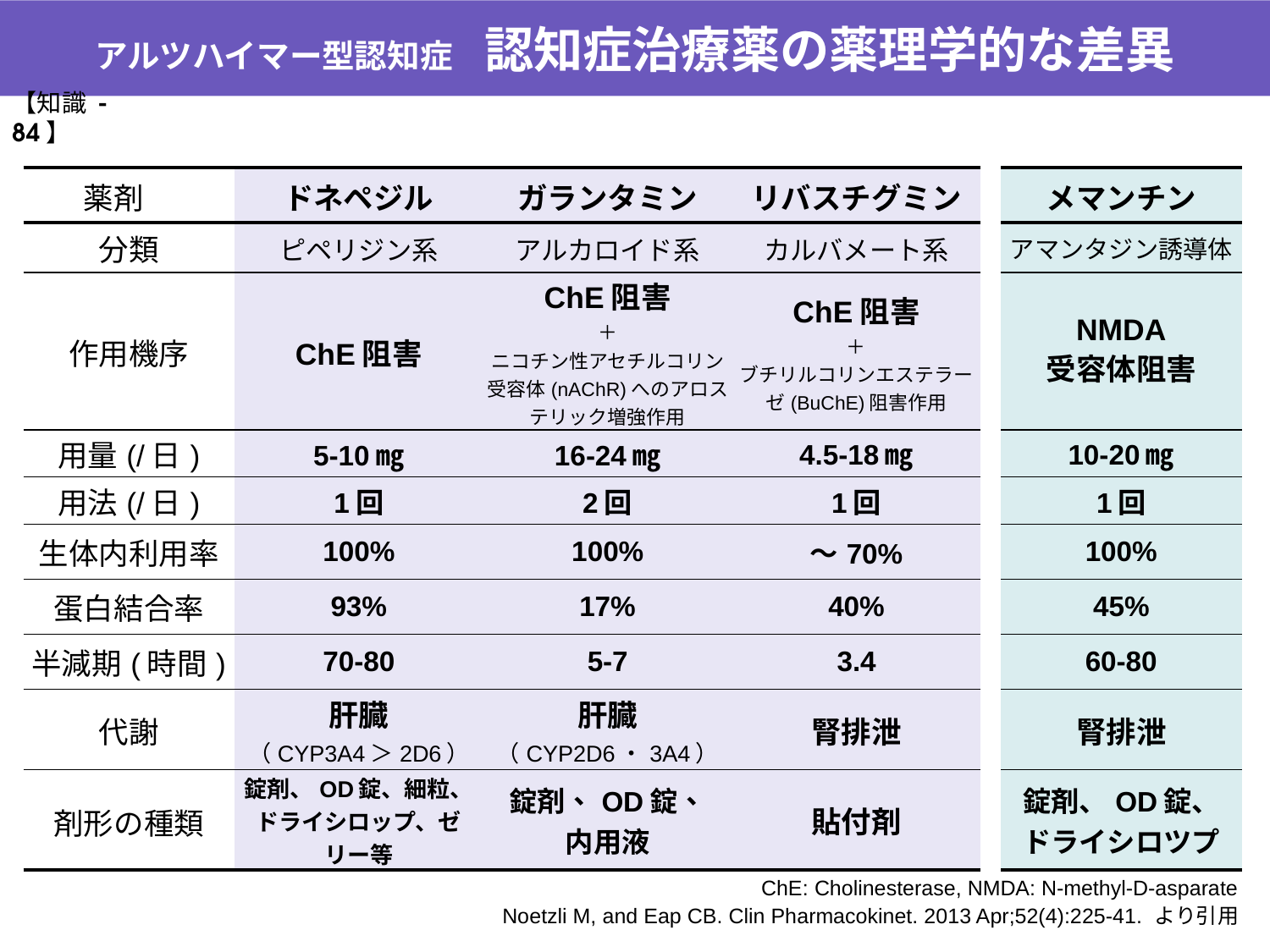

アルツハイマー型認知症　認知症治療薬の薬理学的な差異
【知識 -84】
| 薬剤 | ドネペジル | ガランタミン | リバスチグミン |  | メマンチン |
| --- | --- | --- | --- | --- | --- |
| 分類 | ピペリジン系 | アルカロイド系 | カルバメート系 |  | アマンタジン誘導体 |
| 作用機序 | ChE阻害 | ChE阻害 ＋ ニコチン性アセチルコリン受容体(nAChR)へのアロステリック増強作用 | ChE阻害 ＋ ブチリルコリンエステラーゼ(BuChE)阻害作用 |  | NMDA 受容体阻害 |
| 用量(/日) | 5-10㎎ | 16-24㎎ | 4.5-18㎎ |  | 10-20㎎ |
| 用法(/日) | 1回 | 2回 | 1回 |  | 1回 |
| 生体内利用率 | 100% | 100% | ～70% |  | 100% |
| 蛋白結合率 | 93% | 17% | 40% |  | 45% |
| 半減期(時間) | 70-80 | 5-7 | 3.4 |  | 60-80 |
| 代謝 | 肝臓 （CYP3A4＞2D6） | 肝臓 （CYP2D6・3A4） | 腎排泄 |  | 腎排泄 |
| 剤形の種類 | 錠剤、OD錠、細粒、 ドライシロップ、ゼリー等 | 錠剤、OD錠、 内用液 | 貼付剤 |  | 錠剤、OD錠、 ドライシロツプ |
 ChE: Cholinesterase, NMDA: N-methyl-D-asparate
Noetzli M, and Eap CB. Clin Pharmacokinet. 2013 Apr;52(4):225-41. より引用